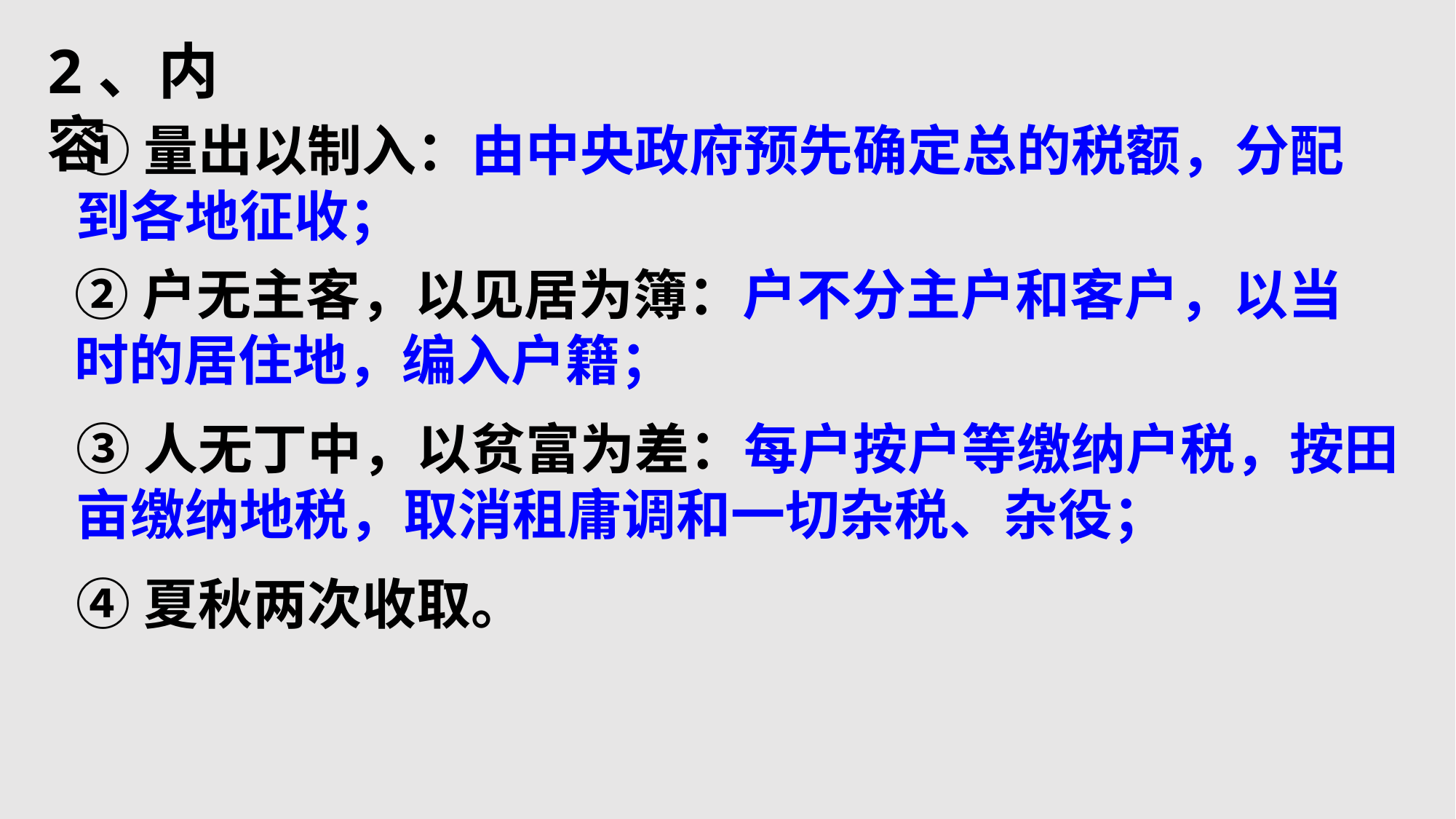

2、内容
①量出以制入：由中央政府预先确定总的税额，分配到各地征收；
②户无主客，以见居为簿：户不分主户和客户，以当时的居住地，编入户籍；
③人无丁中，以贫富为差：每户按户等缴纳户税，按田亩缴纳地税，取消租庸调和一切杂税、杂役；
④夏秋两次收取。